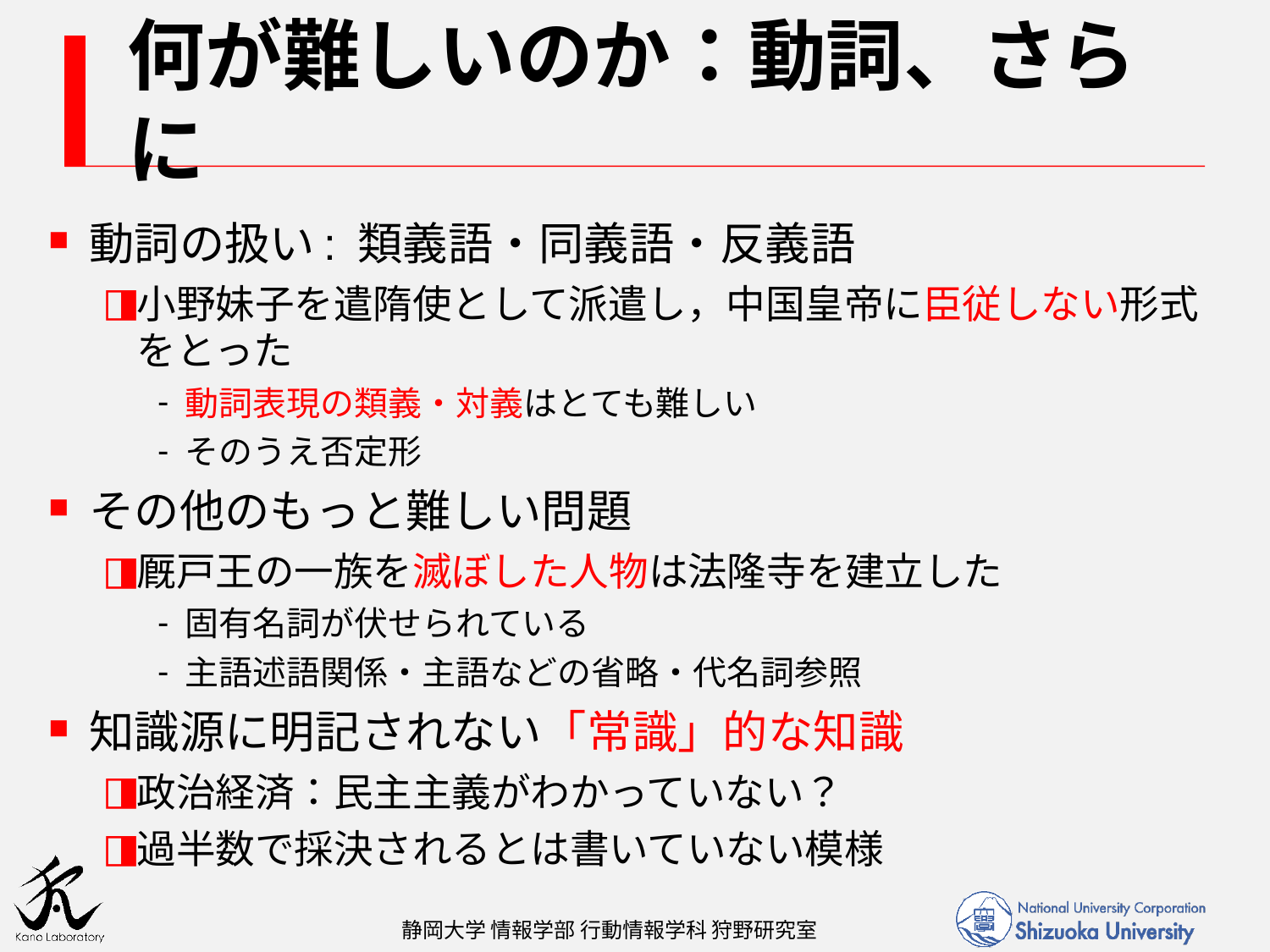

# 何が難しいのか：動詞、さらに
動詞の扱い: 類義語・同義語・反義語
小野妹子を遣隋使として派遣し，中国皇帝に臣従しない形式をとった
動詞表現の類義・対義はとても難しい
そのうえ否定形
その他のもっと難しい問題
厩戸王の一族を滅ぼした人物は法隆寺を建立した
固有名詞が伏せられている
主語述語関係・主語などの省略・代名詞参照
知識源に明記されない「常識」的な知識
政治経済：民主主義がわかっていない？
過半数で採決されるとは書いていない模様